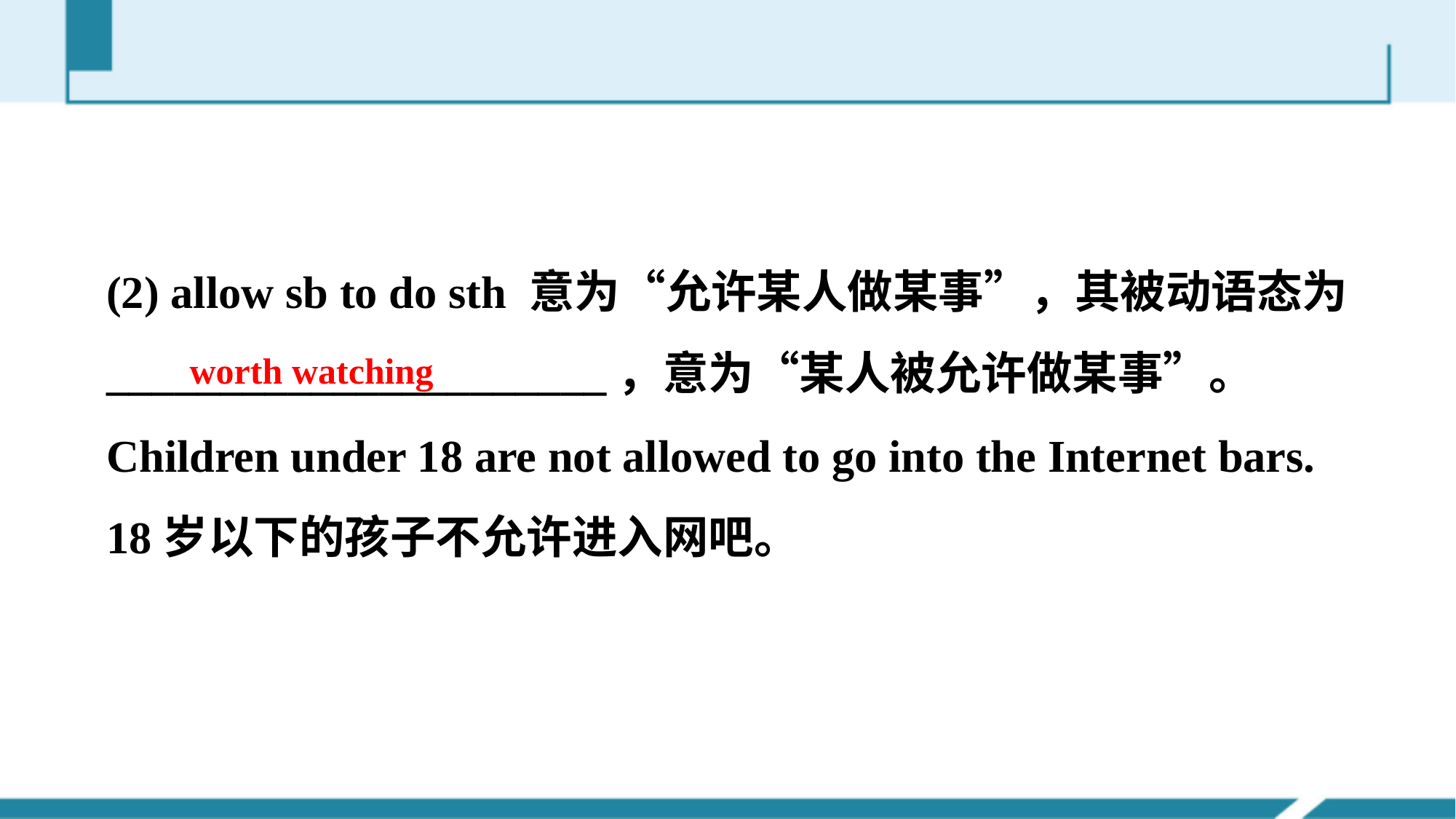

#
(2) allow sb to do sth 意为“允许某人做某事”，其被动语态为
______________________，意为“某人被允许做某事”。
Children under 18 are not allowed to go into the Internet bars.
18岁以下的孩子不允许进入网吧。
worth watching